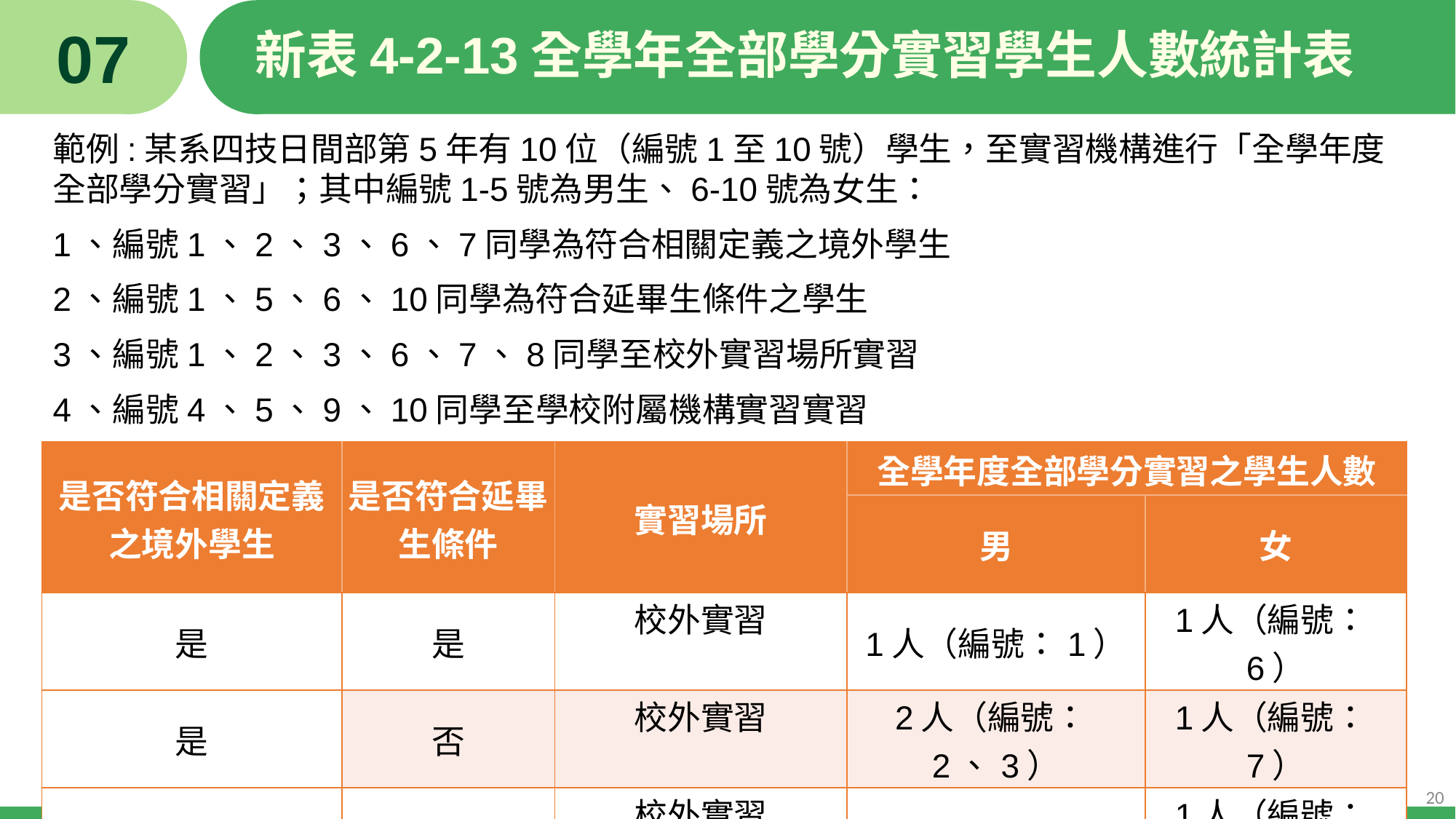

07
# 新表4-2-13全學年全部學分實習學生人數統計表
範例:某系四技日間部第5年有10位（編號1至10號）學生，至實習機構進行「全學年度全部學分實習」；其中編號1-5號為男生、6-10號為女生：
1、編號1、2、3、6、7同學為符合相關定義之境外學生
2、編號1、5、6、10同學為符合延畢生條件之學生
3、編號1、2、3、6、7、8同學至校外實習場所實習
4、編號4、5、9、10同學至學校附屬機構實習實習

| 是否符合相關定義之境外學生 | 是否符合延畢生條件 | 實習場所 | 全學年度全部學分實習之學生人數 |  |
| --- | --- | --- | --- | --- |
|  |  |  | 男 | 女 |
| 是 | 是 | 校外實習 | 1人（編號：1） | 1人（編號：6） |
| 是 | 否 | 校外實習 | 2人（編號：2、3） | 1人（編號：7） |
| 否 | 否 | 校外實習 | 0人 | 1人（編號：8） |
| 否 | 否 | 學校附屬機構實習 | 1人（編號：4） | 1人（編號：9） |
| 否 | 是 | 學校附屬機構實習 | 1人（編號：5） | 1人（編號：10） |
20